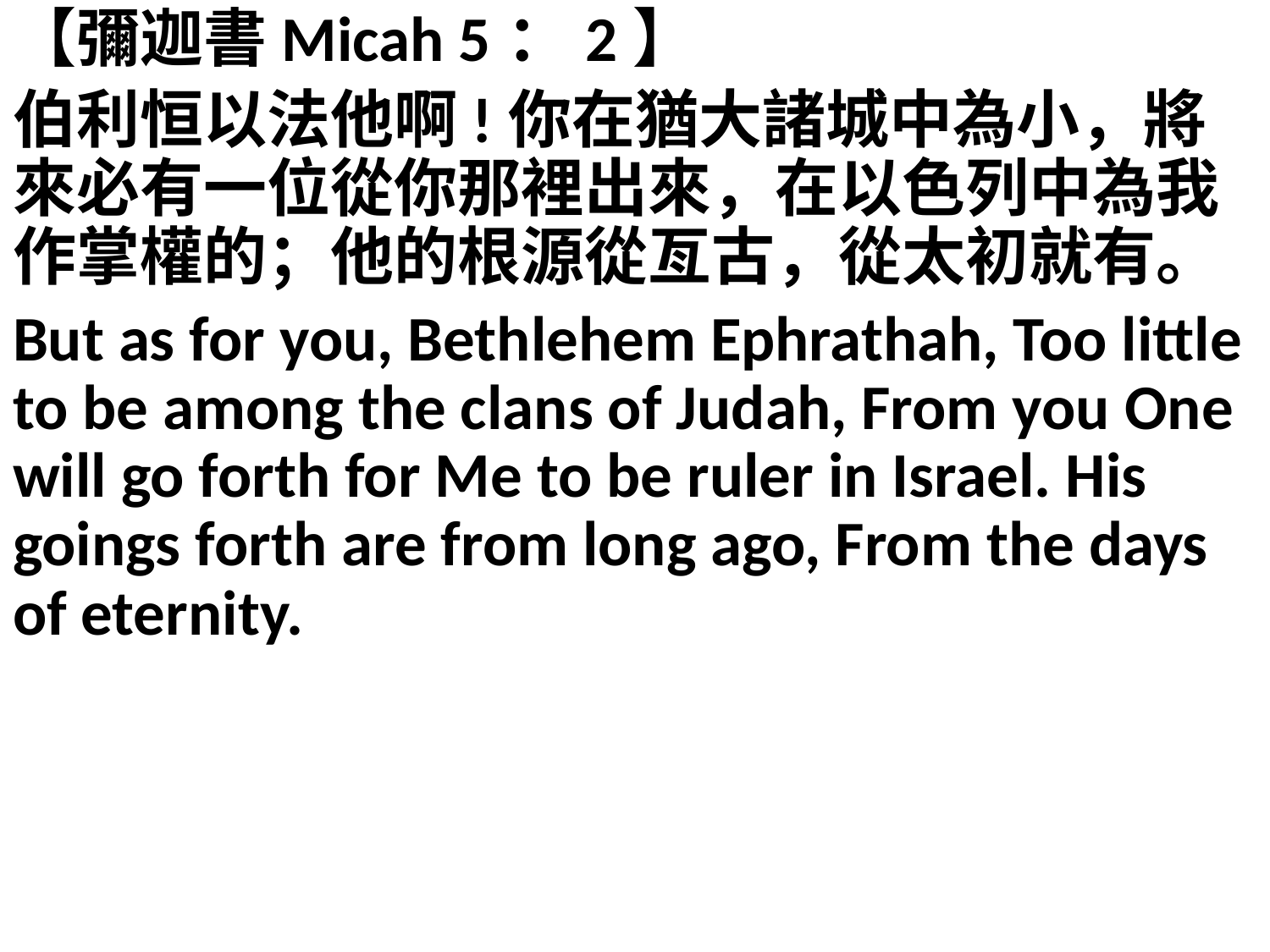

【彌迦書Micah 5：2】
伯利恒以法他啊!你在猶大諸城中為小，將來必有一位從你那裡出來，在以色列中為我作掌權的；他的根源從亙古，從太初就有。
But as for you, Bethlehem Ephrathah, Too little to be among the clans of Judah, From you One will go forth for Me to be ruler in Israel. His goings forth are from long ago, From the days of eternity.